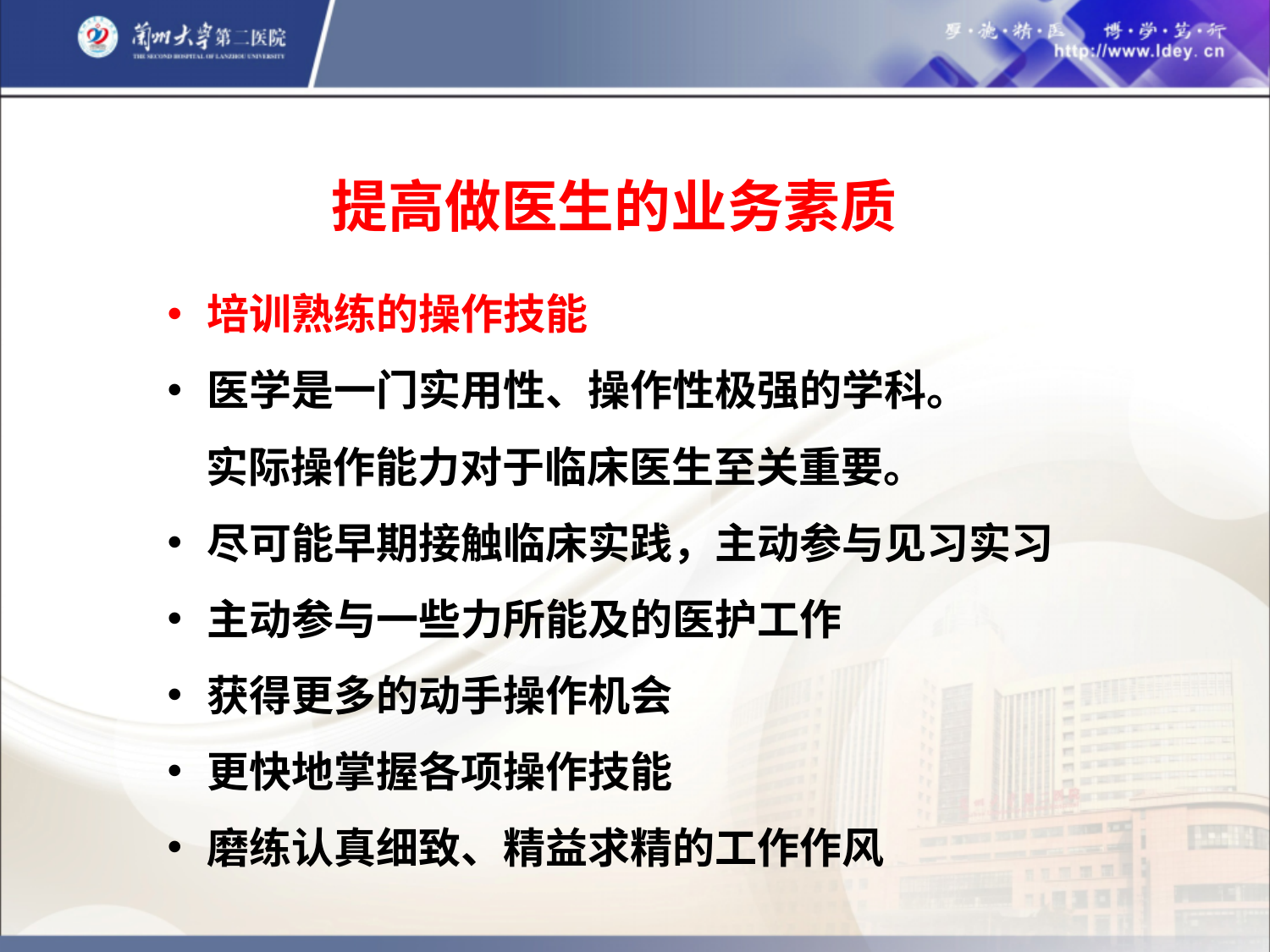

提高做医生的业务素质

培训熟练的操作技能
医学是一门实用性、操作性极强的学科。
   实际操作能力对于临床医生至关重要。
尽可能早期接触临床实践，主动参与见习实习
主动参与一些力所能及的医护工作
获得更多的动手操作机会
更快地掌握各项操作技能
磨练认真细致、精益求精的工作作风